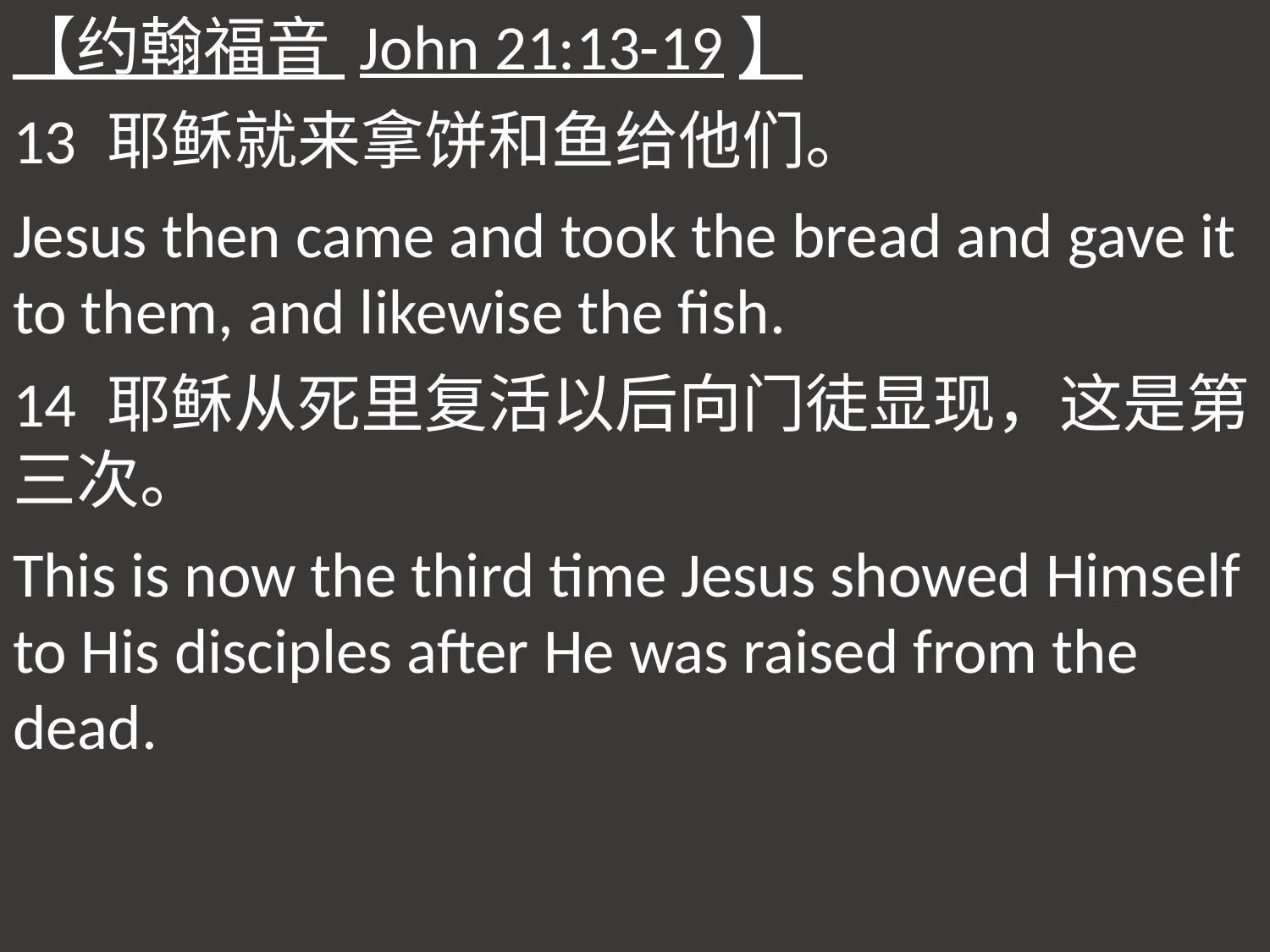

【约翰福音 John 21:13-19】
13 耶稣就来拿饼和鱼给他们。
Jesus then came and took the bread and gave it to them, and likewise the fish.
14 耶稣从死里复活以后向门徒显现，这是第三次。
This is now the third time Jesus showed Himself to His disciples after He was raised from the dead.